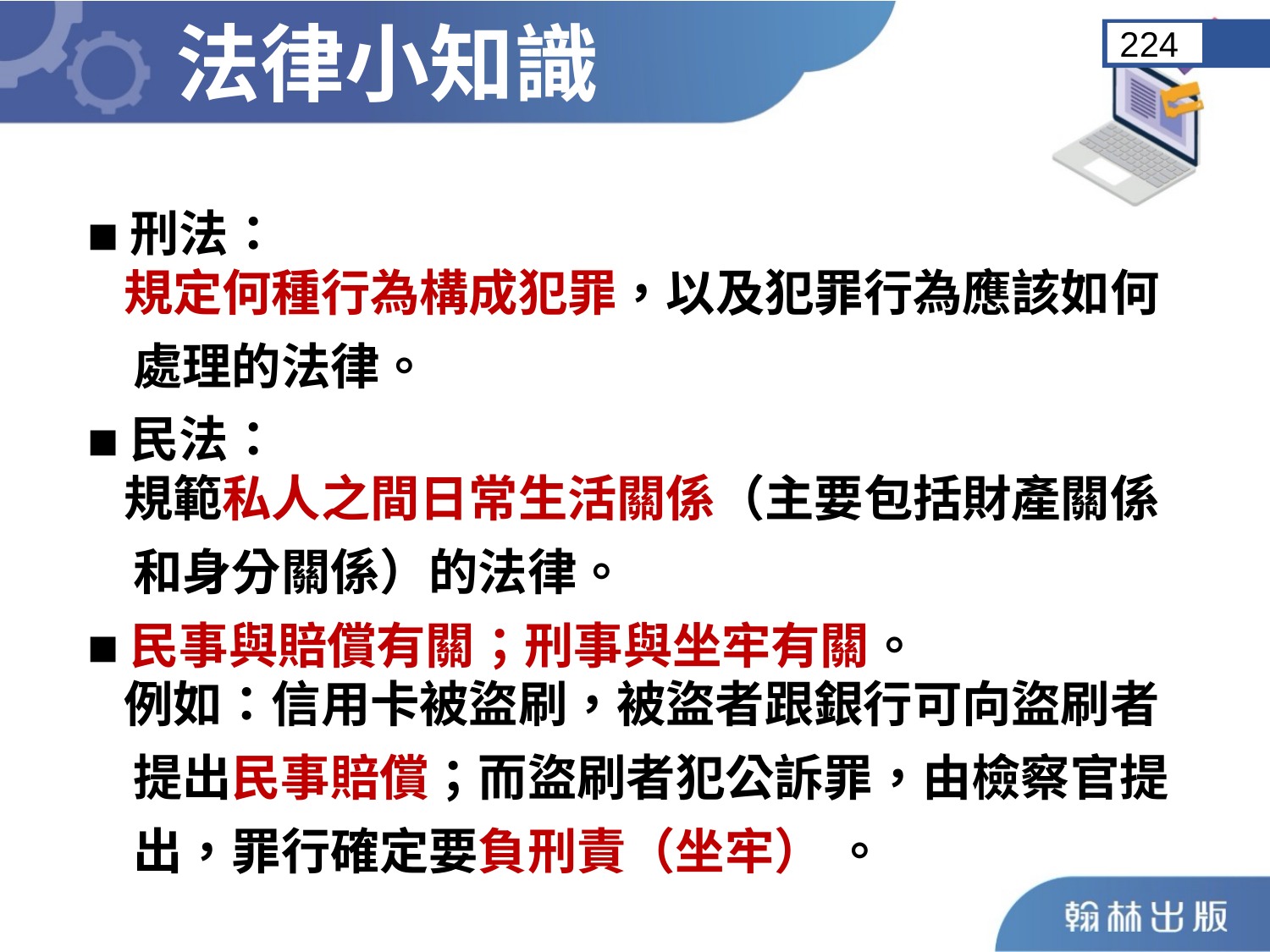

法律小知識
224
◼︎刑法：
 規定何種行為構成犯罪，以及犯罪行為應該如何
   處理的法律。
◼︎民法：
 規範私人之間日常生活關係（主要包括財產關係
   和身分關係）的法律。
◼︎民事與賠償有關；刑事與坐牢有關。
 例如：信用卡被盜刷，被盜者跟銀行可向盜刷者
   提出民事賠償；而盜刷者犯公訴罪，由檢察官提
   出，罪行確定要負刑責（坐牢） 。